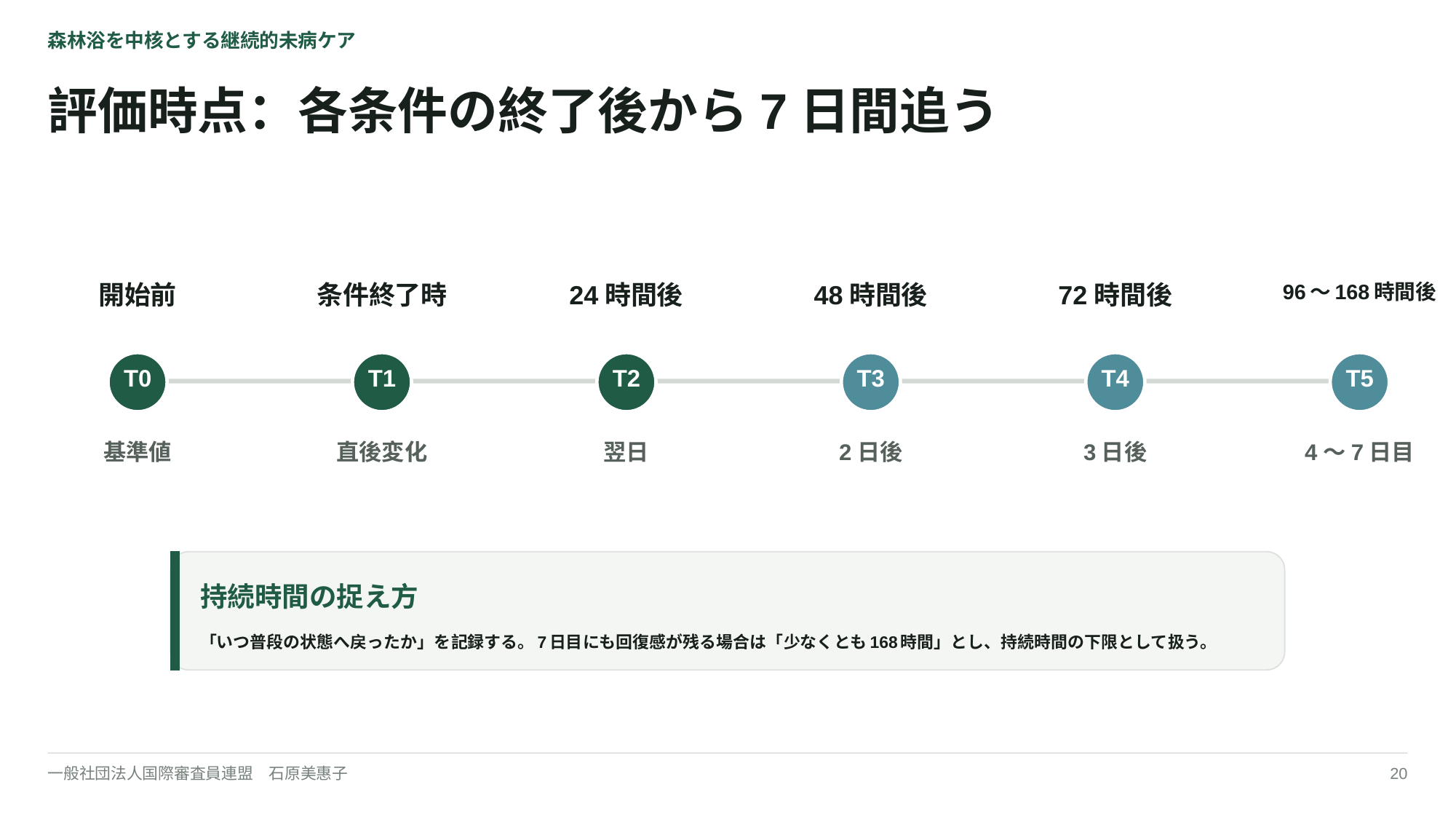

森林浴を中核とする継続的未病ケア
評価時点：各条件の終了後から7日間追う
開始前
条件終了時
24時間後
48時間後
72時間後
96～168時間後

T0
T1
T2
T3
T4
T5

基準値
直後変化
翌日
2日後
3日後
4～7日目

持続時間の捉え方
「いつ普段の状態へ戻ったか」を記録する。7日目にも回復感が残る場合は「少なくとも168時間」とし、持続時間の下限として扱う。

一般社団法人国際審査員連盟　石原美惠子
20